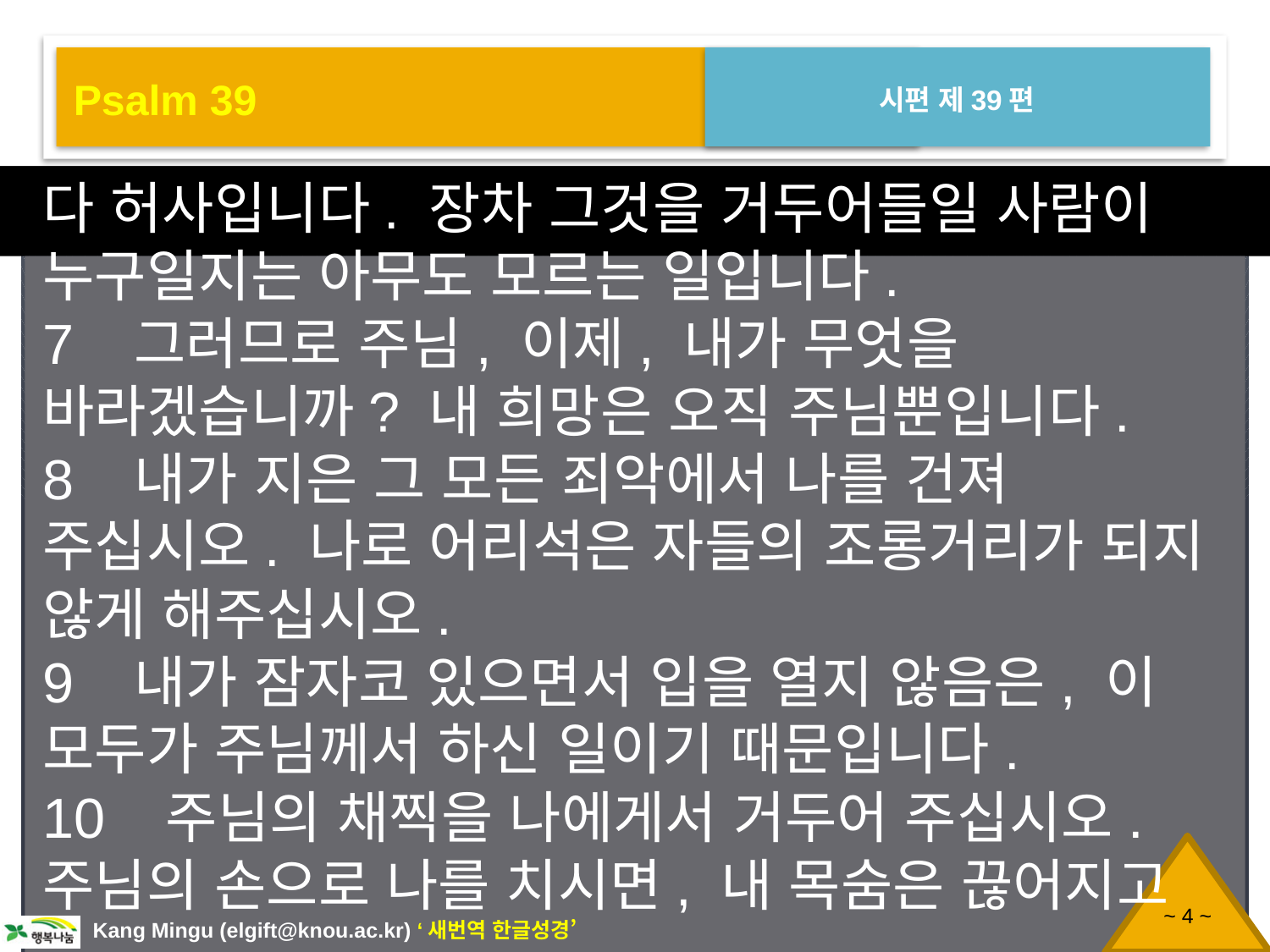

Psalm 39
시편 제39편
다 허사입니다. 장차 그것을 거두어들일 사람이 누구일지는 아무도 모르는 일입니다.
7   그러므로 주님, 이제, 내가 무엇을 바라겠습니까? 내 희망은 오직 주님뿐입니다.
8   내가 지은 그 모든 죄악에서 나를 건져 주십시오. 나로 어리석은 자들의 조롱거리가 되지 않게 해주십시오.
9   내가 잠자코 있으면서 입을 열지 않음은, 이 모두가 주님께서 하신 일이기 때문입니다.
10   주님의 채찍을 나에게서 거두어 주십시오. 주님의 손으로 나를 치시면, 내 목숨은 끊어지고